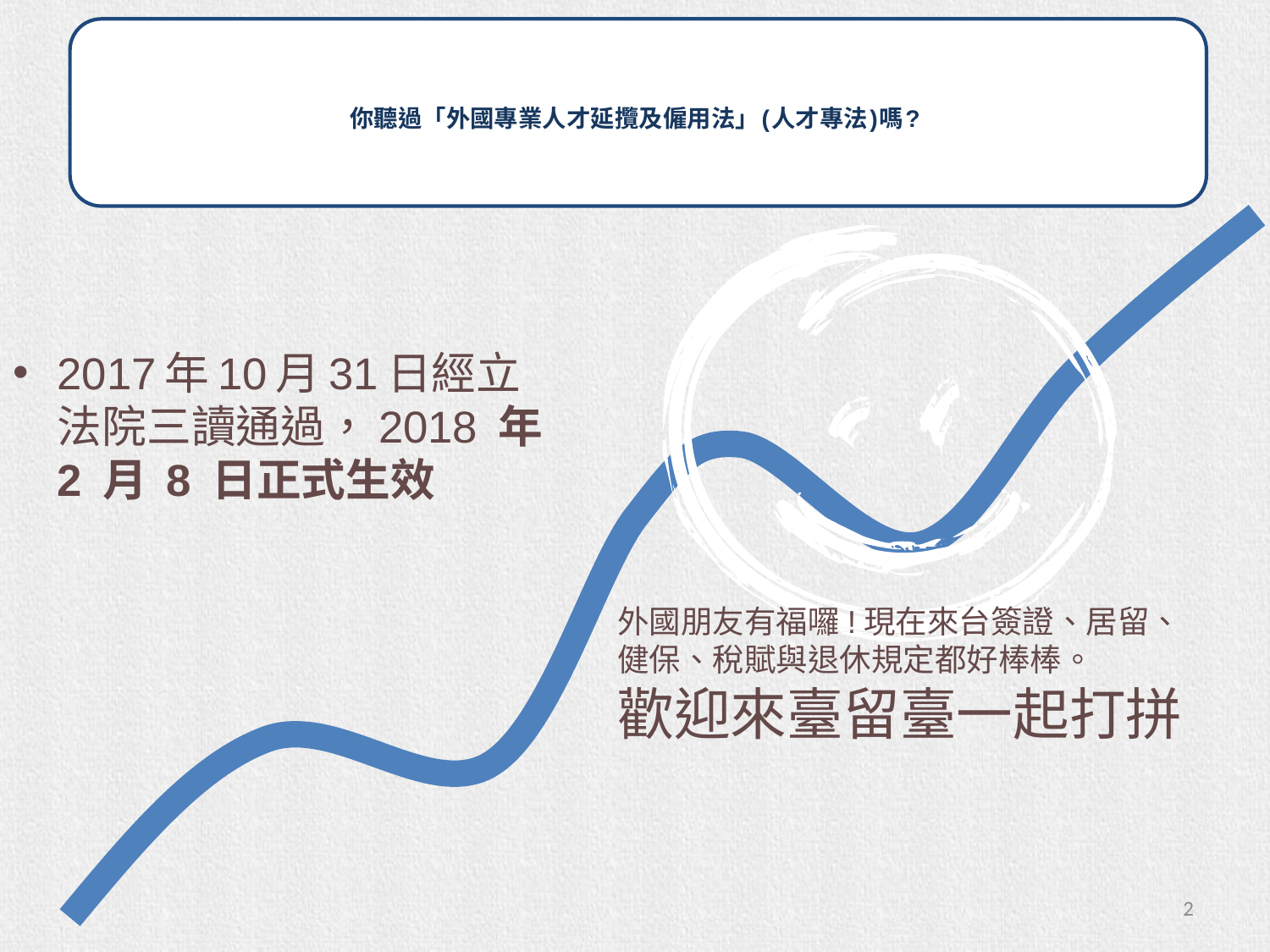

# 你聽過「外國專業人才延攬及僱用法」(人才專法)嗎?

2017年10月31日經立法院三讀通過，2018 年 2 月 8 日正式生效

外國朋友有福囉!現在來台簽證、居留、健保、稅賦與退休規定都好棒棒。
歡迎來臺留臺一起打拼
2